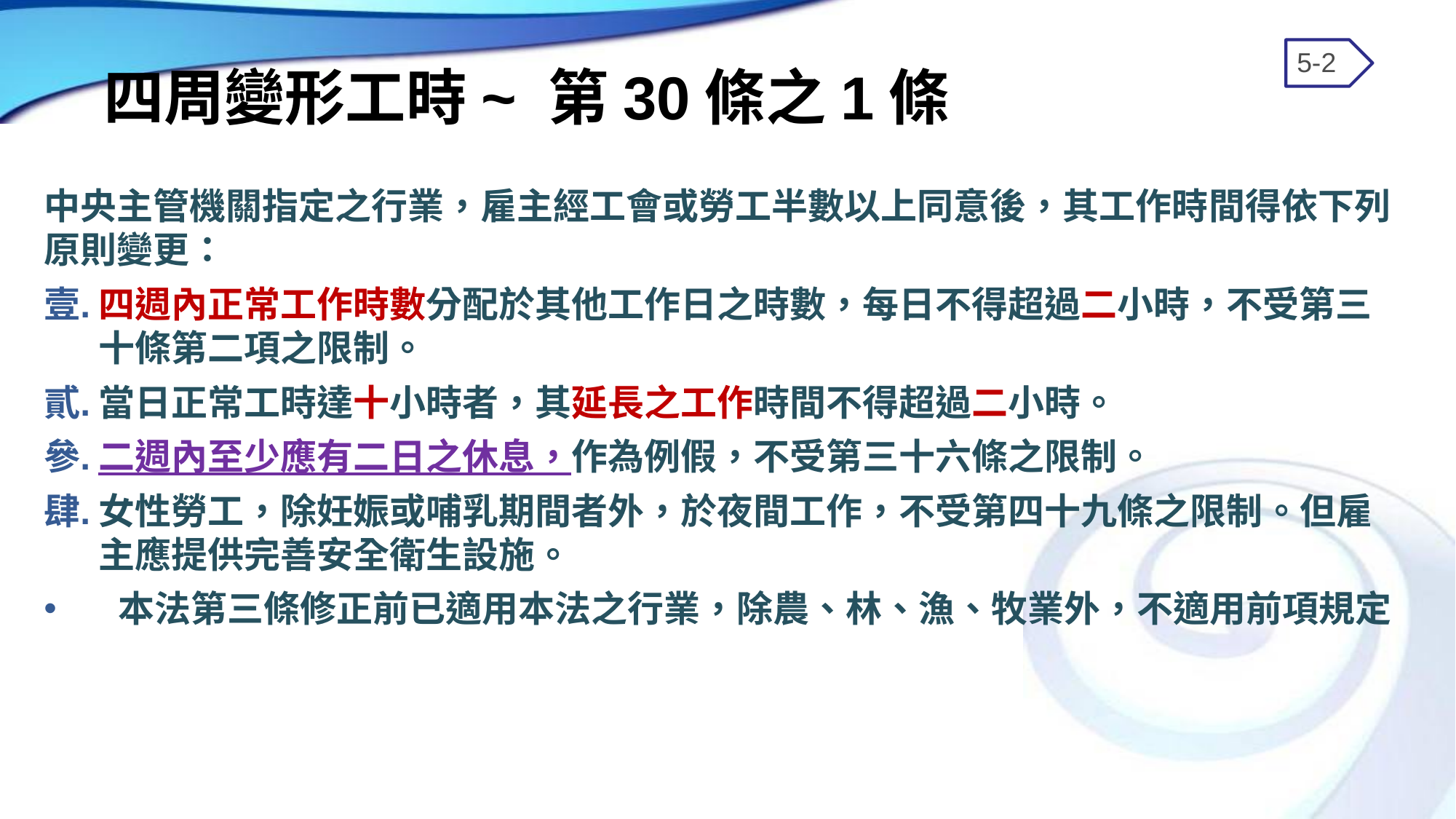

5-2
# 四周變形工時~ 第30條之1條
中央主管機關指定之行業，雇主經工會或勞工半數以上同意後，其工作時間得依下列原則變更：
四週內正常工作時數分配於其他工作日之時數，每日不得超過二小時，不受第三十條第二項之限制。
當日正常工時達十小時者，其延長之工作時間不得超過二小時。
二週內至少應有二日之休息，作為例假，不受第三十六條之限制。
女性勞工，除妊娠或哺乳期間者外，於夜間工作，不受第四十九條之限制。但雇主應提供完善安全衛生設施。
   本法第三條修正前已適用本法之行業，除農、林、漁、牧業外，不適用前項規定